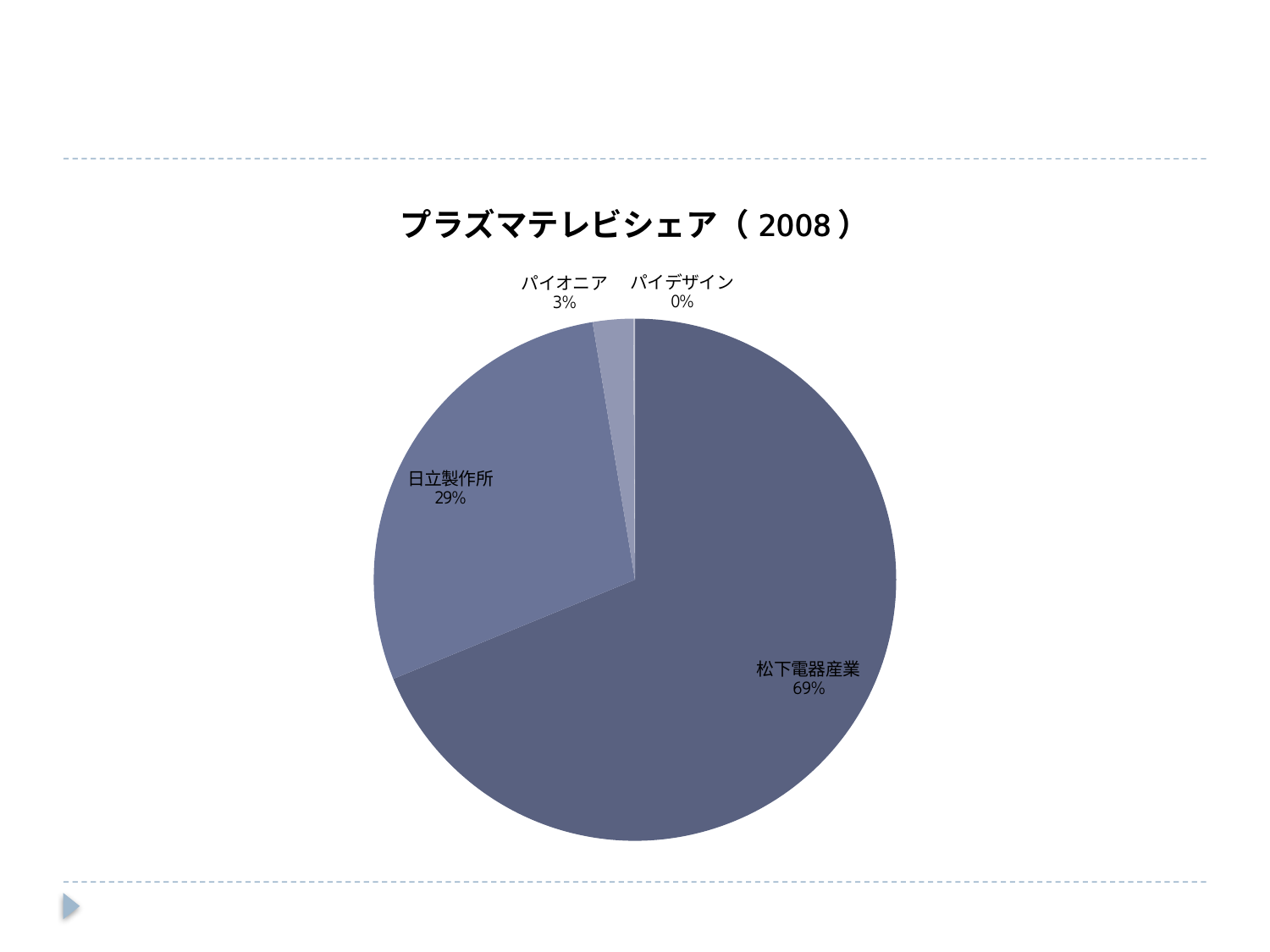

#

### Chart: プラズマテレビシェア（2008）

| Category |  |
|---|---|
| 松下電器産業 | 68.8 |
| 日立製作所 | 28.6 |
| パイオニア | 2.5 |
| パイデザイン | 0.1 |